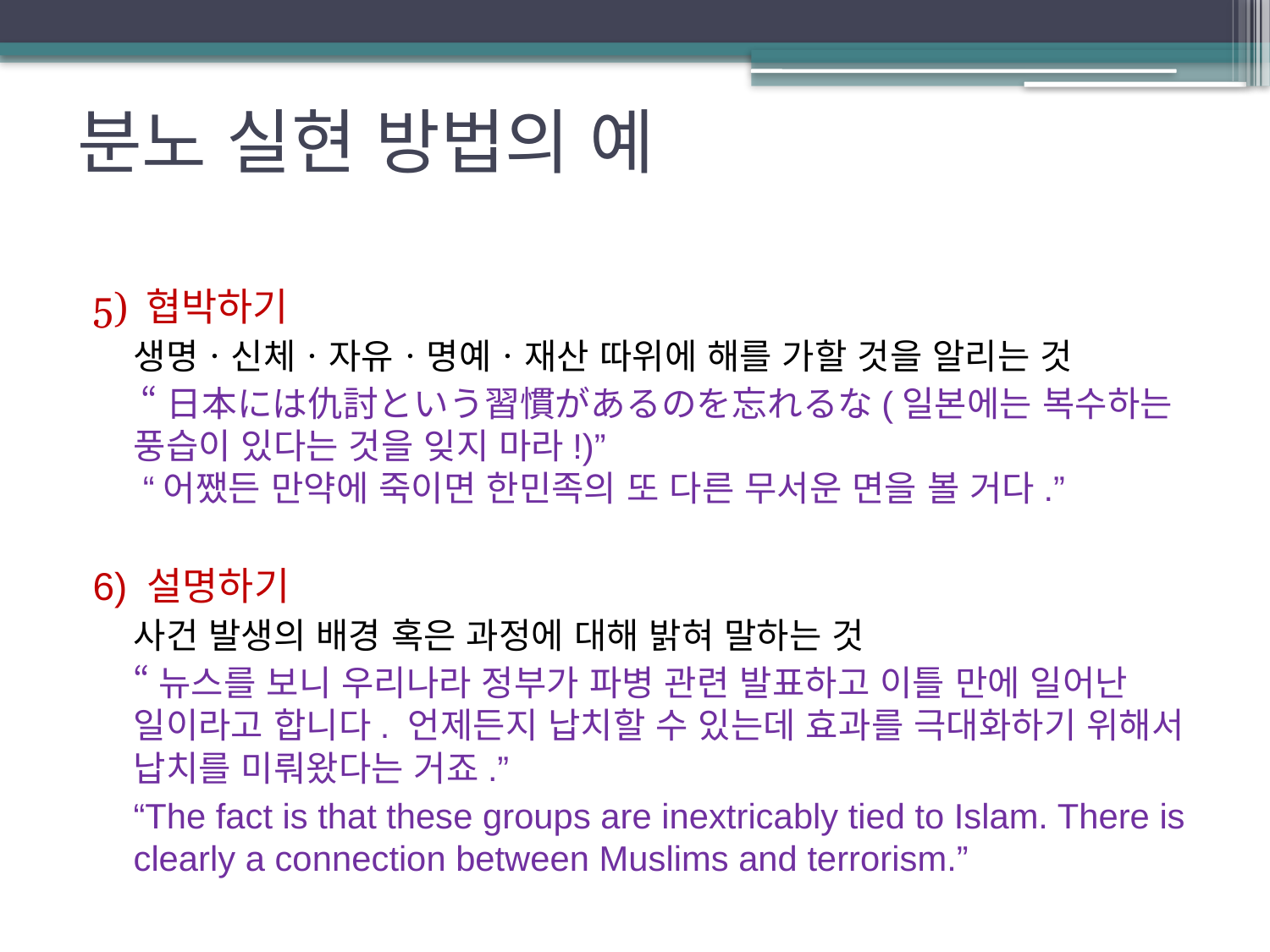

# 분노 실현 방법의 예
5) 협박하기
생명ㆍ신체ㆍ자유ㆍ명예ㆍ재산 따위에 해를 가할 것을 알리는 것
 “日本には仇討という習慣があるのを忘れるな(일본에는 복수하는 풍습이 있다는 것을 잊지 마라!)”
 “어쨌든 만약에 죽이면 한민족의 또 다른 무서운 면을 볼 거다.”

6) 설명하기
사건 발생의 배경 혹은 과정에 대해 밝혀 말하는 것
“뉴스를 보니 우리나라 정부가 파병 관련 발표하고 이틀 만에 일어난 일이라고 합니다. 언제든지 납치할 수 있는데 효과를 극대화하기 위해서 납치를 미뤄왔다는 거죠.”
“The fact is that these groups are inextricably tied to Islam. There is clearly a connection between Muslims and terrorism.”